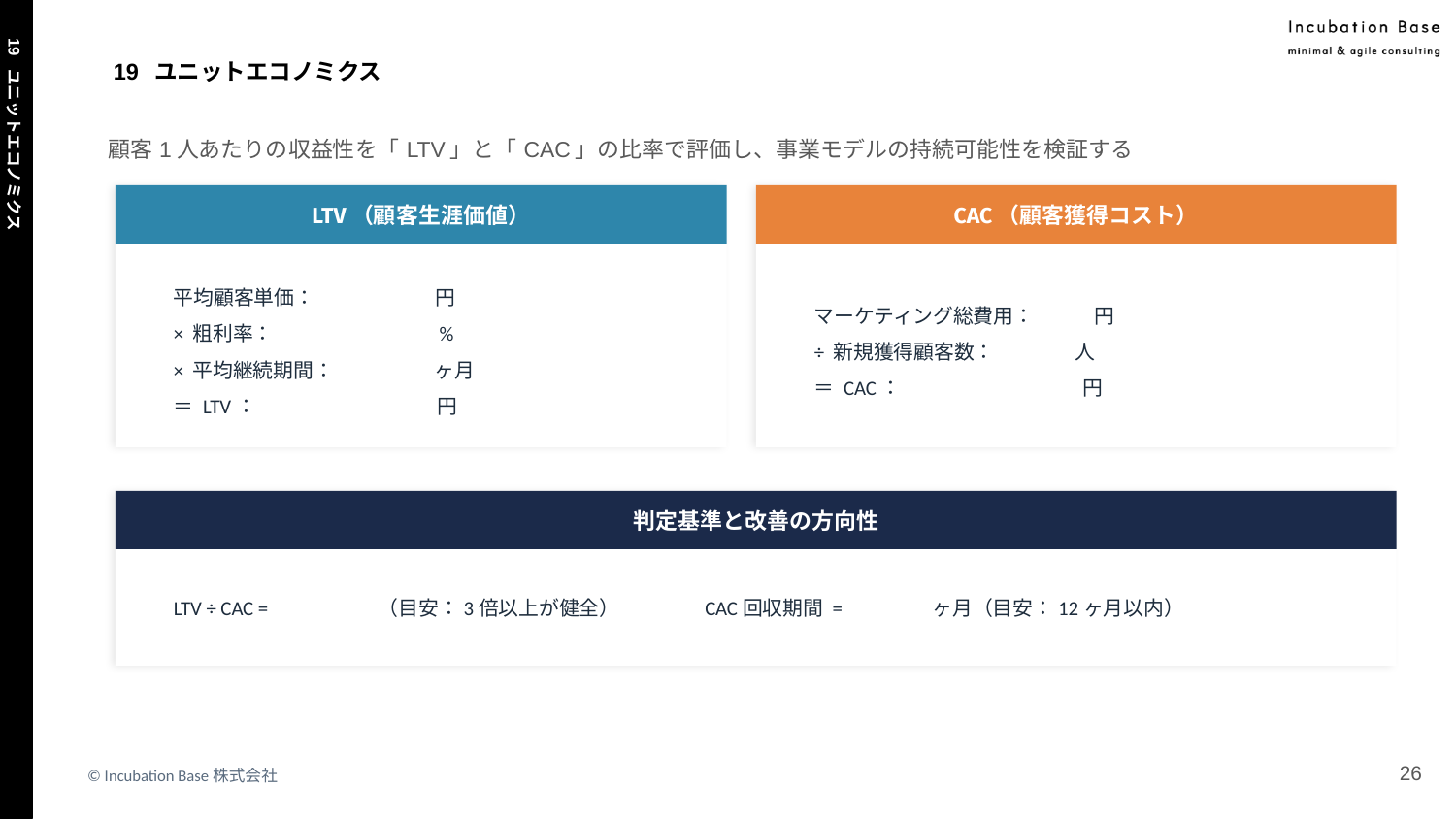

# 19  ユニットエコノミクス
顧客1人あたりの収益性を「LTV」と「CAC」の比率で評価し、事業モデルの持続可能性を検証する

LTV（顧客生涯価値）

CAC（顧客獲得コスト）
平均顧客単価：　　　　　　円
× 粗利率：　　　　　　　　%
× 平均継続期間：　　　　　ヶ月
＝ LTV：　　　　　　　　　円
マーケティング総費用：　　　円
÷ 新規獲得顧客数：　　　　人
＝ CAC：　　　　　　　　　円
19  ユニットエコノミクス

判定基準と改善の方向性
LTV ÷ CAC = 　　　　　（目安：3倍以上が健全）　　　　CAC回収期間 = 　　　　ヶ月（目安：12ヶ月以内）
26
© Incubation Base株式会社